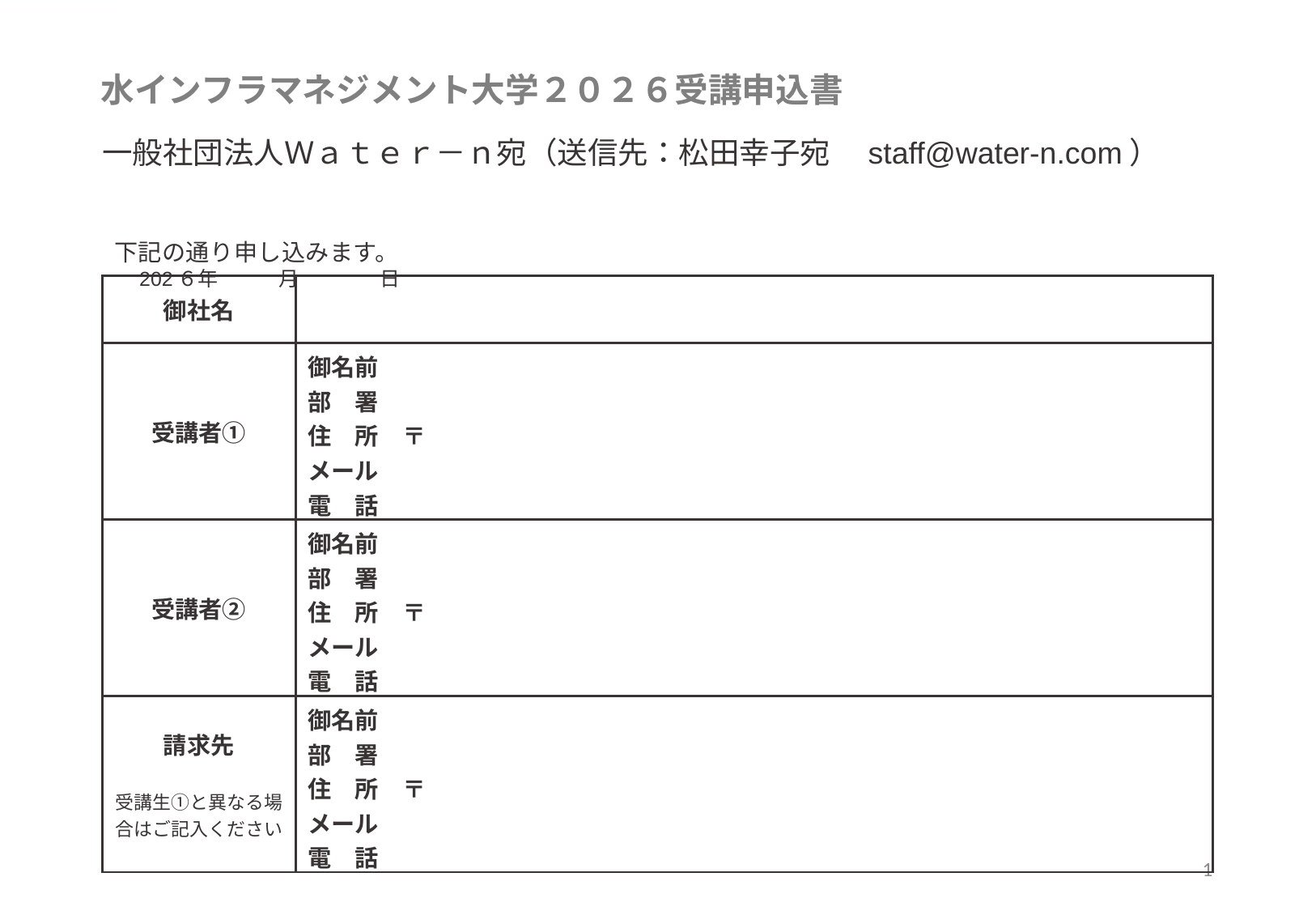

水インフラマネジメント大学２０２６受講申込書
一般社団法人Ｗａｔｅｒ－ｎ宛（送信先：松田幸子宛　staff@water-n.com）
下記の通り申し込みます。　　　　　　　　　　　　　　　　　　　　　　　　　　　　　　　202６年　　　月　　　　日
| 御社名 |  |
| --- | --- |
| 受講者① | 御名前 部　署 住　所　〒 メール 電　話 |
| 受講者② | 御名前 部　署 住　所　〒 メール 電　話 |
| 請求先 受講生①と異なる場合はご記入ください | 御名前 部　署 住　所　〒 メール 電　話 |
1